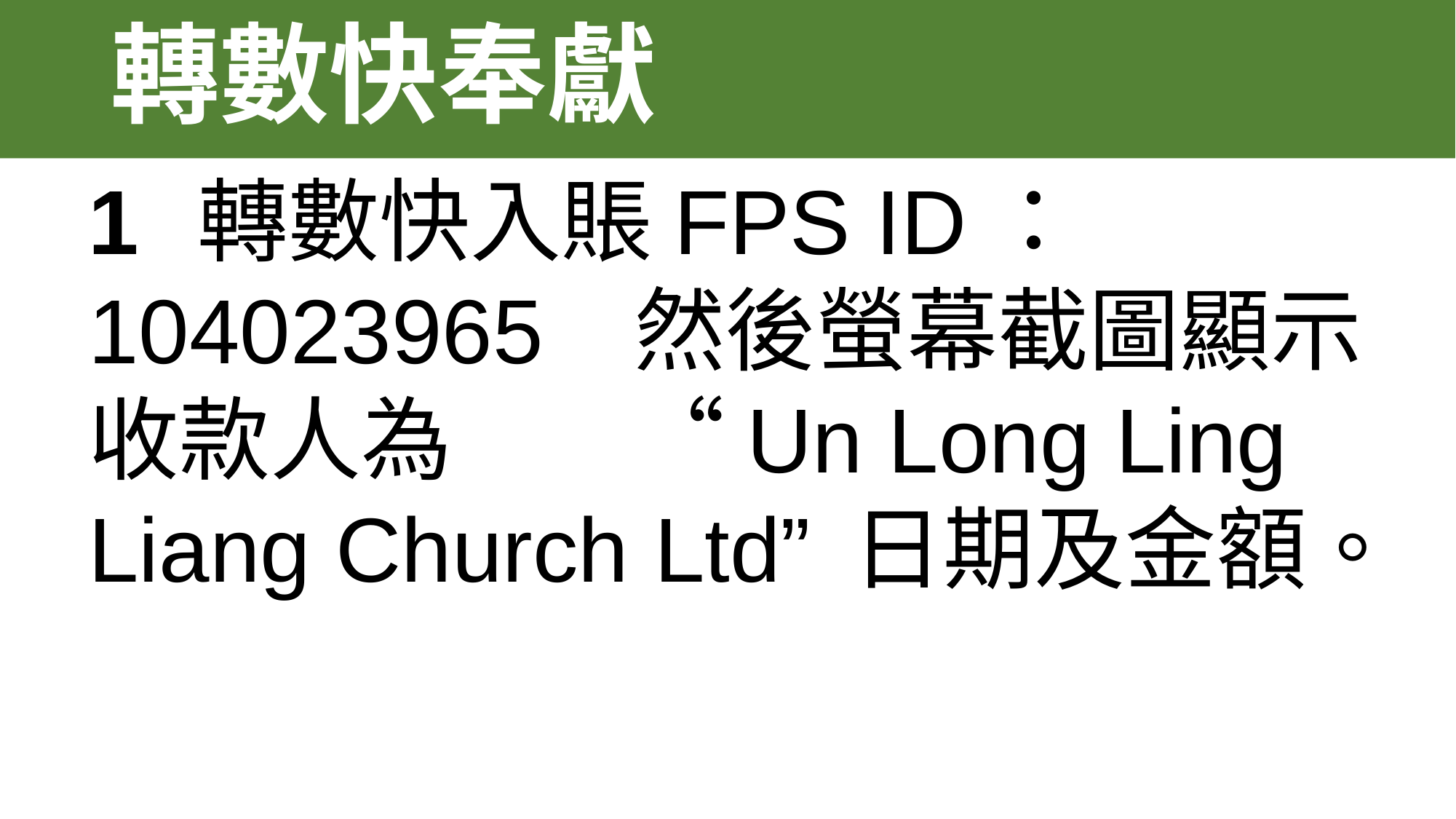

轉數快奉獻
1	轉數快入賬FPS ID：104023965	然後螢幕截圖顯示	收款人為		“Un Long Ling Liang Church Ltd”	日期及金額。